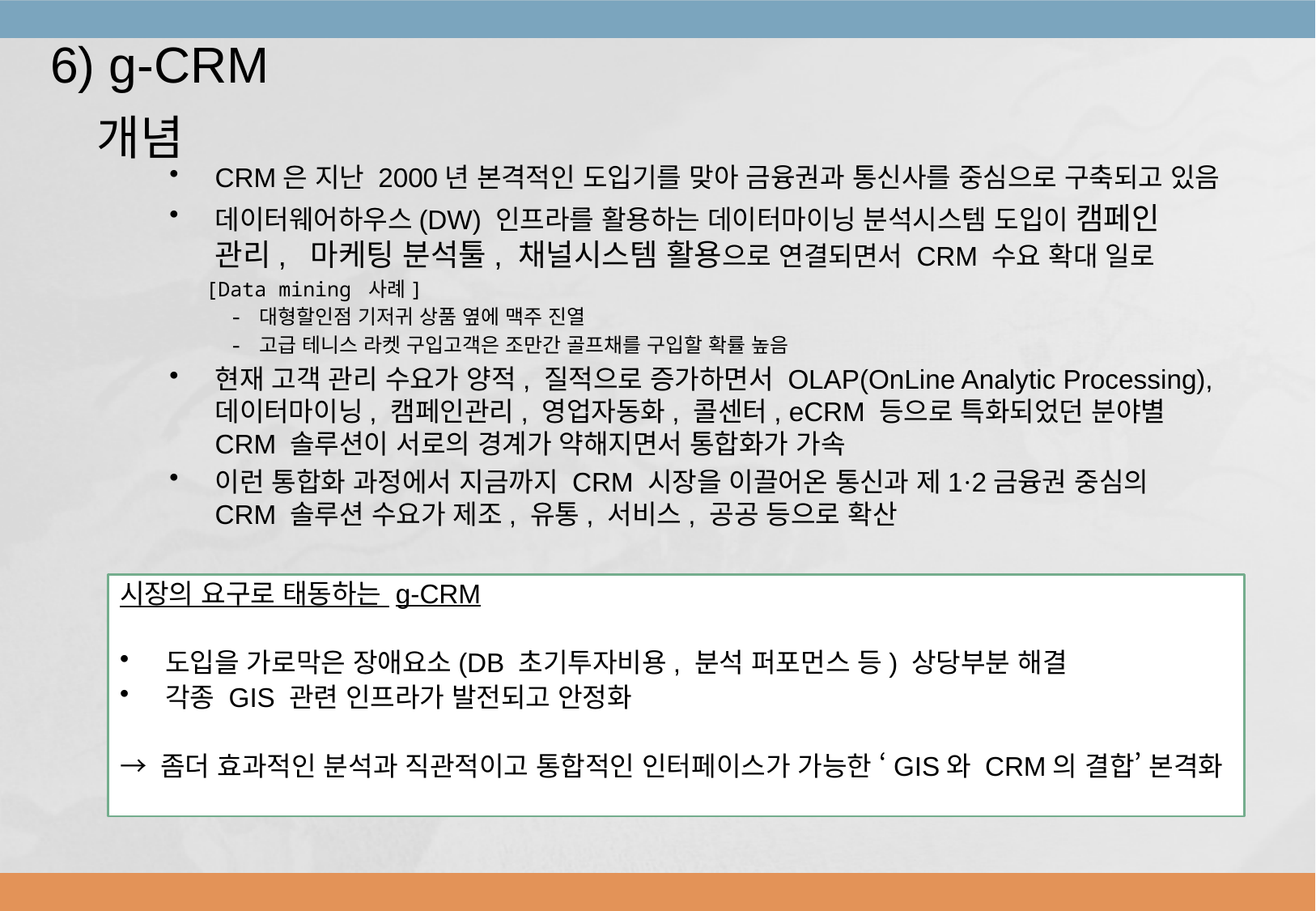

6) g-CRM
개념
CRM은 지난 2000년 본격적인 도입기를 맞아 금융권과 통신사를 중심으로 구축되고 있음
데이터웨어하우스(DW) 인프라를 활용하는 데이터마이닝 분석시스템 도입이 캠페인 관리,  마케팅 분석툴, 채널시스템 활용으로 연결되면서 CRM 수요 확대 일로
   [Data mining 사례]
     - 대형할인점 기저귀 상품 옆에 맥주 진열
     - 고급 테니스 라켓 구입고객은 조만간 골프채를 구입할 확률 높음
현재 고객 관리 수요가 양적, 질적으로 증가하면서 OLAP(OnLine Analytic Processing), 데이터마이닝, 캠페인관리, 영업자동화, 콜센터, eCRM 등으로 특화되었던 분야별 CRM 솔루션이 서로의 경계가 약해지면서 통합화가 가속
이런 통합화 과정에서 지금까지 CRM 시장을 이끌어온 통신과 제1·2금융권 중심의 CRM 솔루션 수요가 제조, 유통, 서비스, 공공 등으로 확산

시장의 요구로 태동하는 g-CRM

도입을 가로막은 장애요소(DB 초기투자비용, 분석 퍼포먼스 등) 상당부분 해결
각종 GIS 관련 인프라가 발전되고 안정화

→ 좀더 효과적인 분석과 직관적이고 통합적인 인터페이스가 가능한 ‘GIS와 CRM의 결합’ 본격화